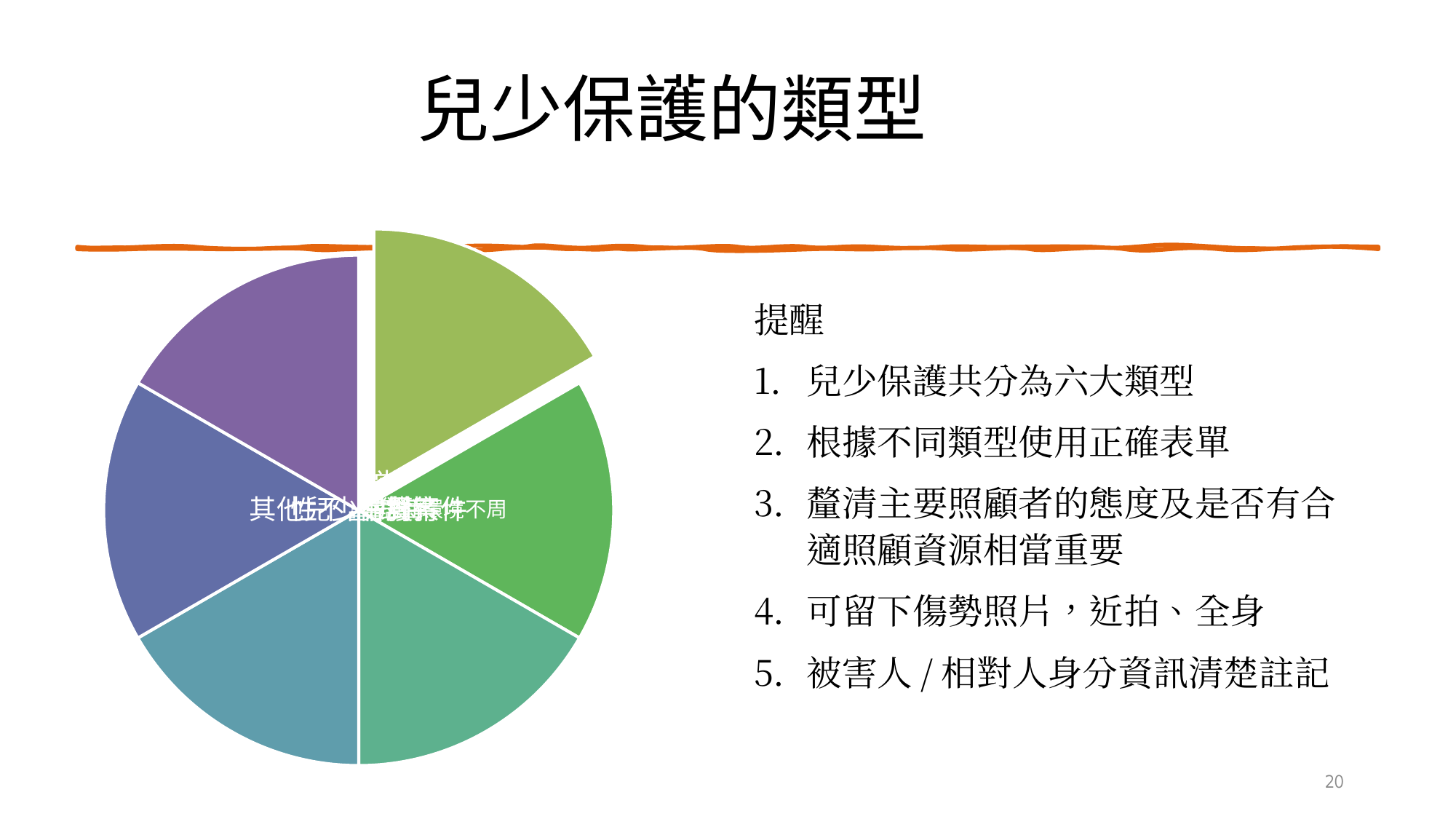

# 兒少保護的類型
身體不當對待
精神不當對待
監護不周
飲食、衛生衣著、居住環境不周
性不當對待
其他兒少保護案件
提醒
兒少保護共分為六大類型
根據不同類型使用正確表單
釐清主要照顧者的態度及是否有合適照顧資源相當重要
可留下傷勢照片，近拍、全身
被害人/相對人身分資訊清楚註記

20